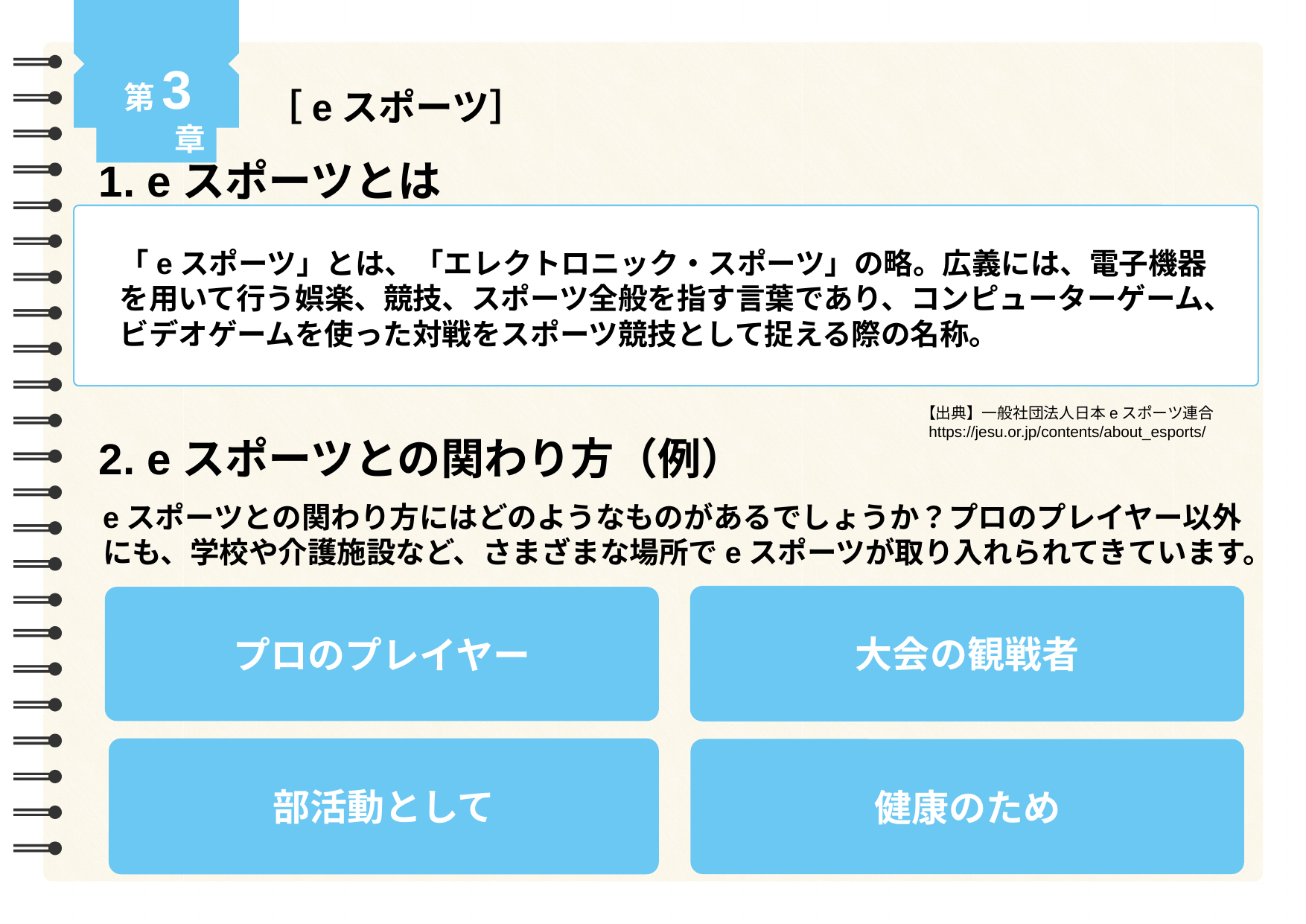

第3章

［eスポーツ］
1. eスポーツとは

「eスポーツ」とは、「エレクトロニック・スポーツ」の略。広義には、電子機器を用いて行う娯楽、競技、スポーツ全般を指す言葉であり、コンピューターゲーム、ビデオゲームを使った対戦をスポーツ競技として捉える際の名称。
【出典】一般社団法人日本eスポーツ連合
  https://jesu.or.jp/contents/about_esports/
2. eスポーツとの関わり方（例）
eスポーツとの関わり方にはどのようなものがあるでしょうか？プロのプレイヤー以外にも、学校や介護施設など、さまざまな場所でeスポーツが取り入れられてきています。
大会の観戦者
プロのプレイヤー
部活動として
健康のため